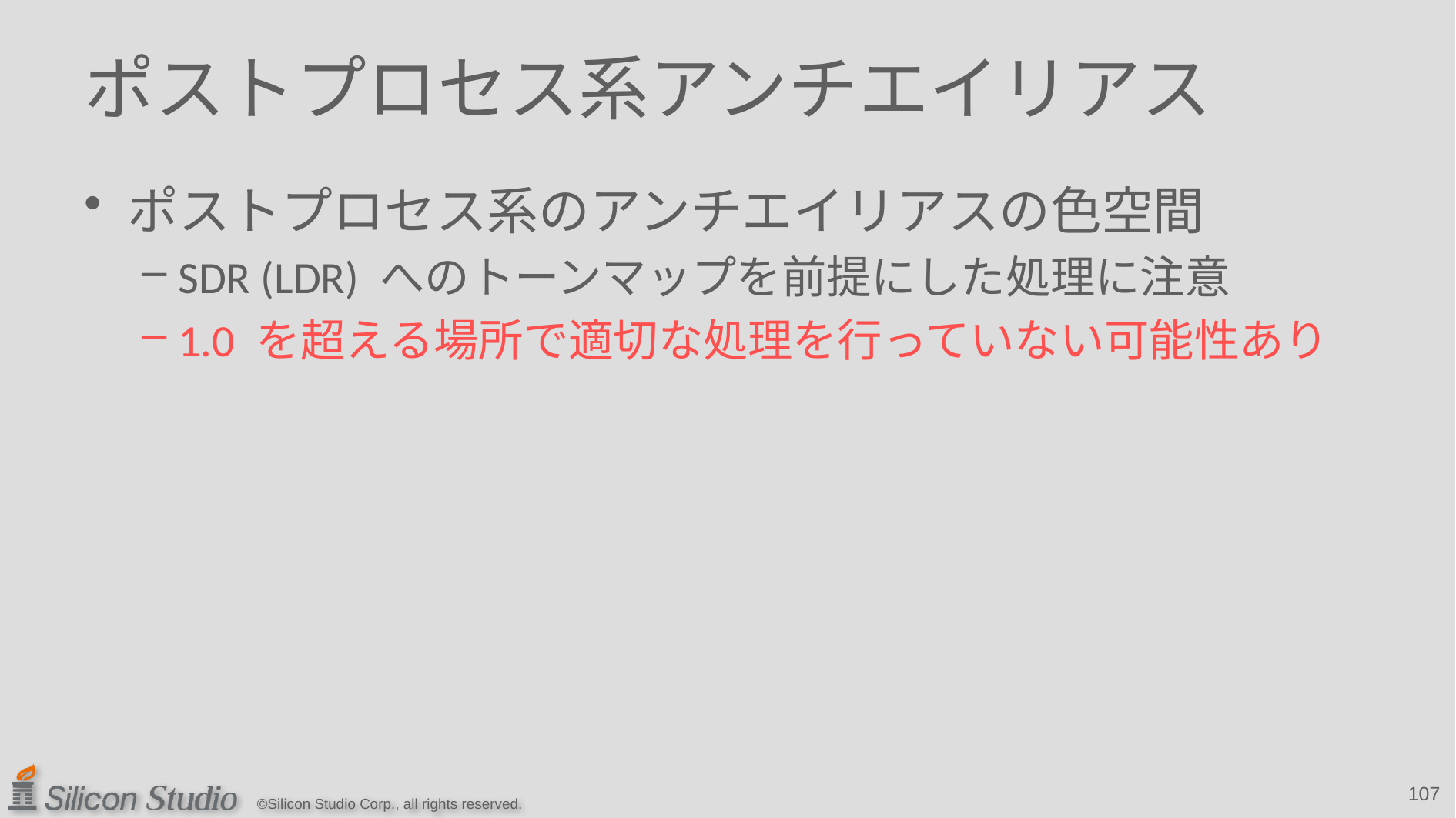

# ポストプロセス系アンチエイリアス
ポストプロセス系のアンチエイリアスの色空間
SDR (LDR) へのトーンマップを前提にした処理に注意
1.0 を超える場所で適切な処理を行っていない可能性あり
107